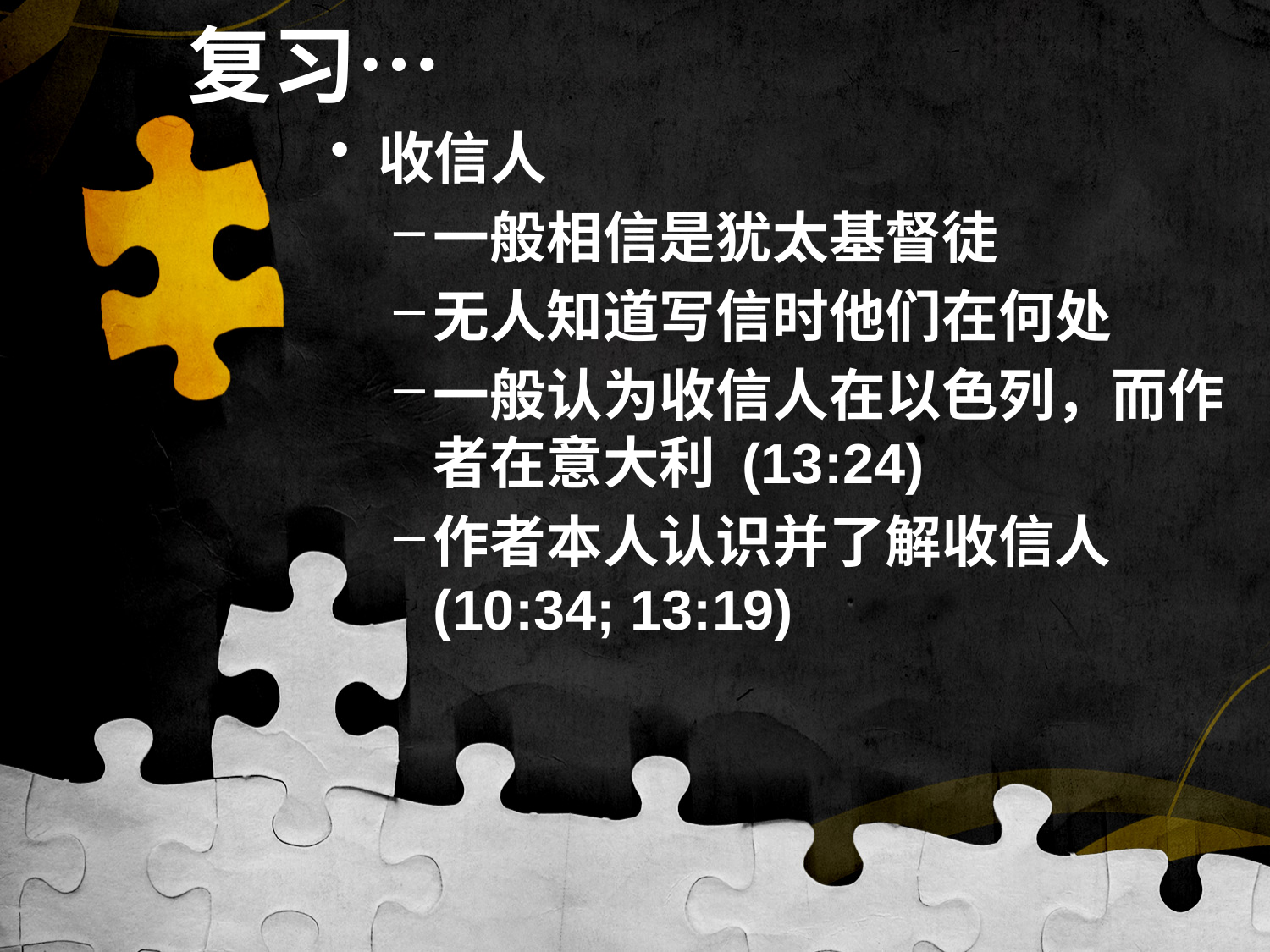

# 复习…
收信人
一般相信是犹太基督徒
无人知道写信时他们在何处
一般认为收信人在以色列，而作者在意大利 (13:24)
作者本人认识并了解收信人  (10:34; 13:19)